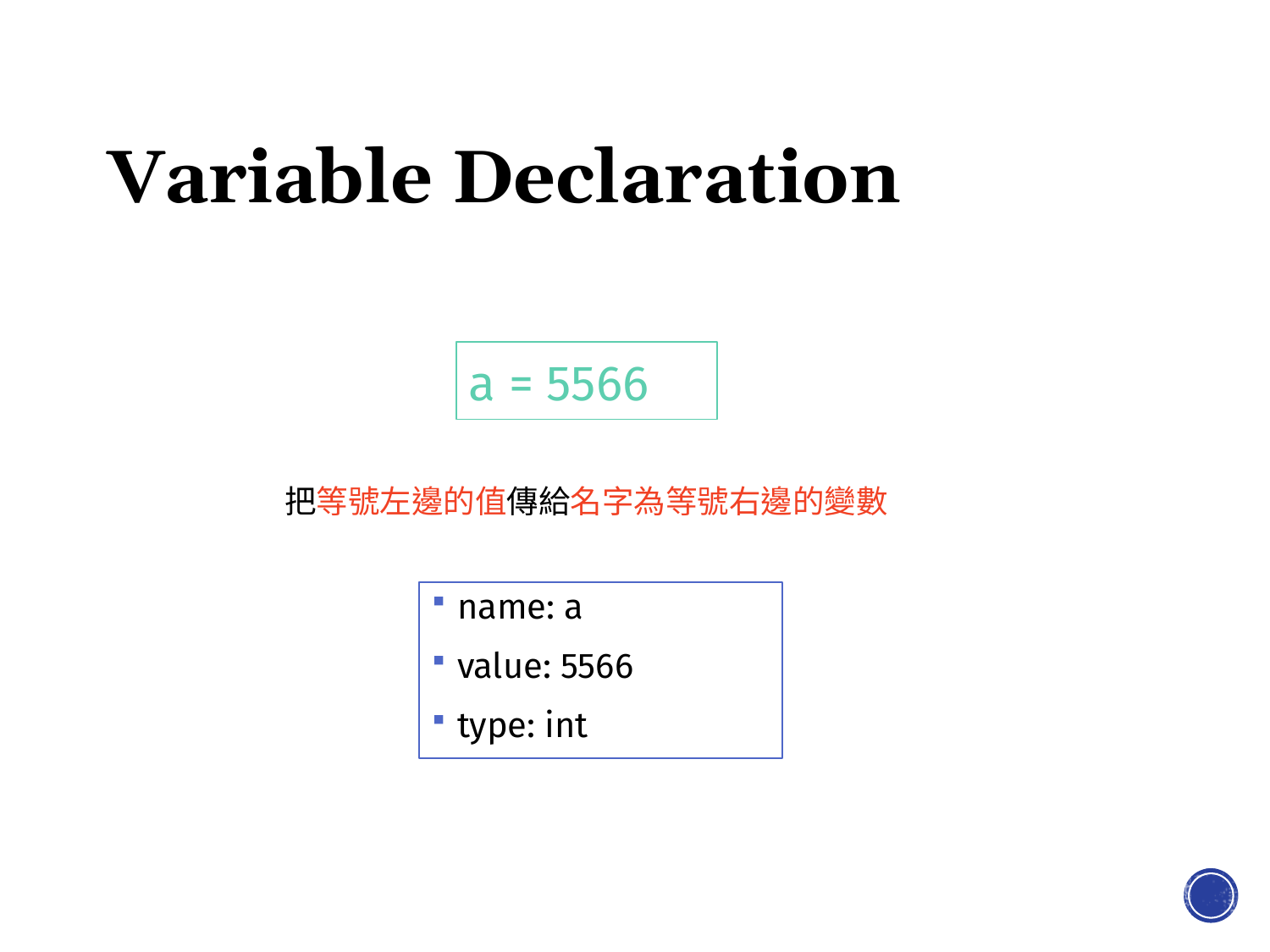

# Variable Declaration
a = 5566
把等號左邊的值傳給名字為等號右邊的變數
name: a
value: 5566
type: int